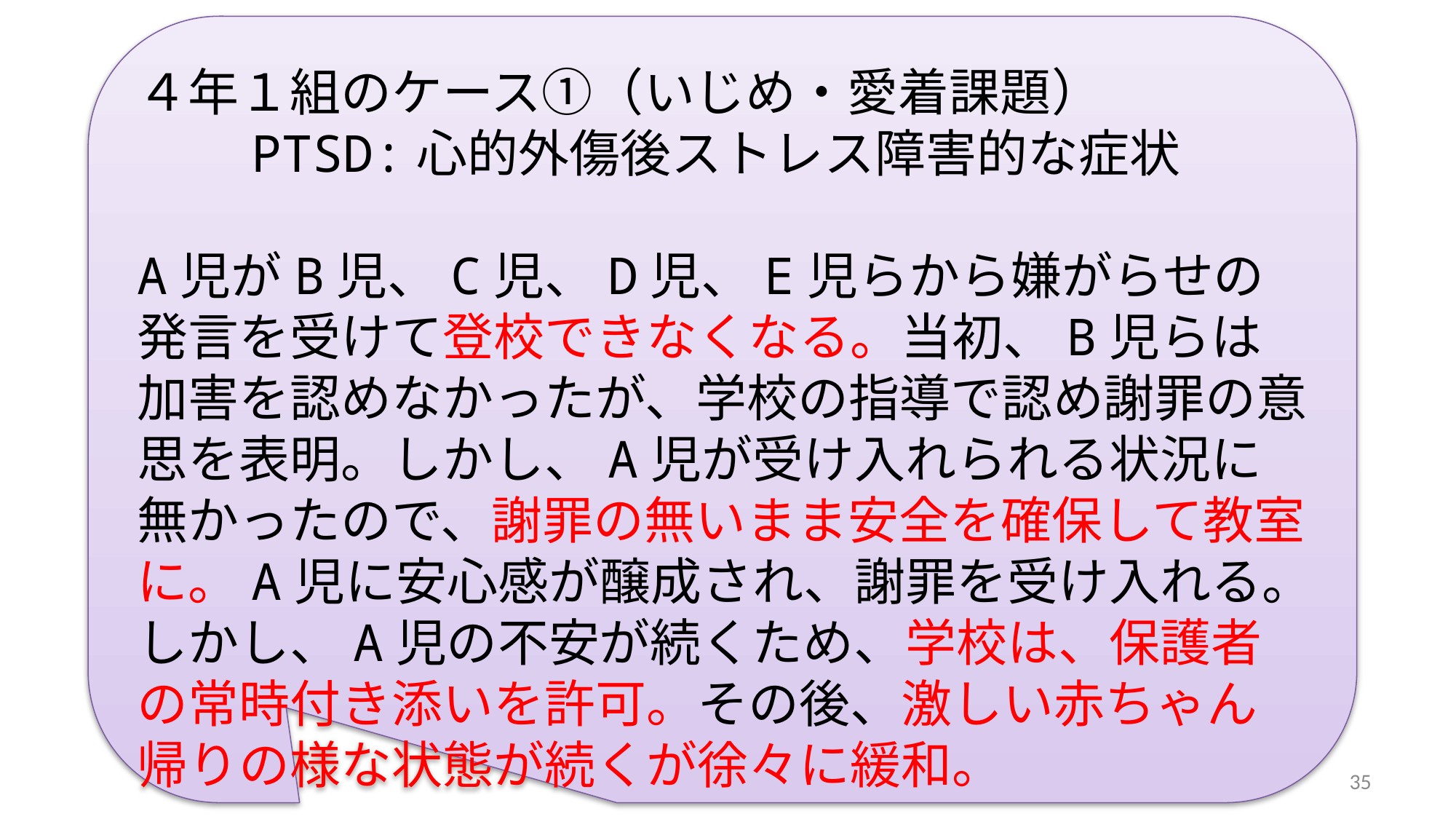

４年１組のケース①（いじめ・愛着課題）
　　PTSD:心的外傷後ストレス障害的な症状

A児がB児、C児、D児、E児らから嫌がらせの発言を受けて登校できなくなる。当初、B児らは加害を認めなかったが、学校の指導で認め謝罪の意思を表明。しかし、A児が受け入れられる状況に無かったので、謝罪の無いまま安全を確保して教室に。A児に安心感が醸成され、謝罪を受け入れる。しかし、A児の不安が続くため、学校は、保護者の常時付き添いを許可。その後、激しい赤ちゃん帰りの様な状態が続くが徐々に緩和。
35